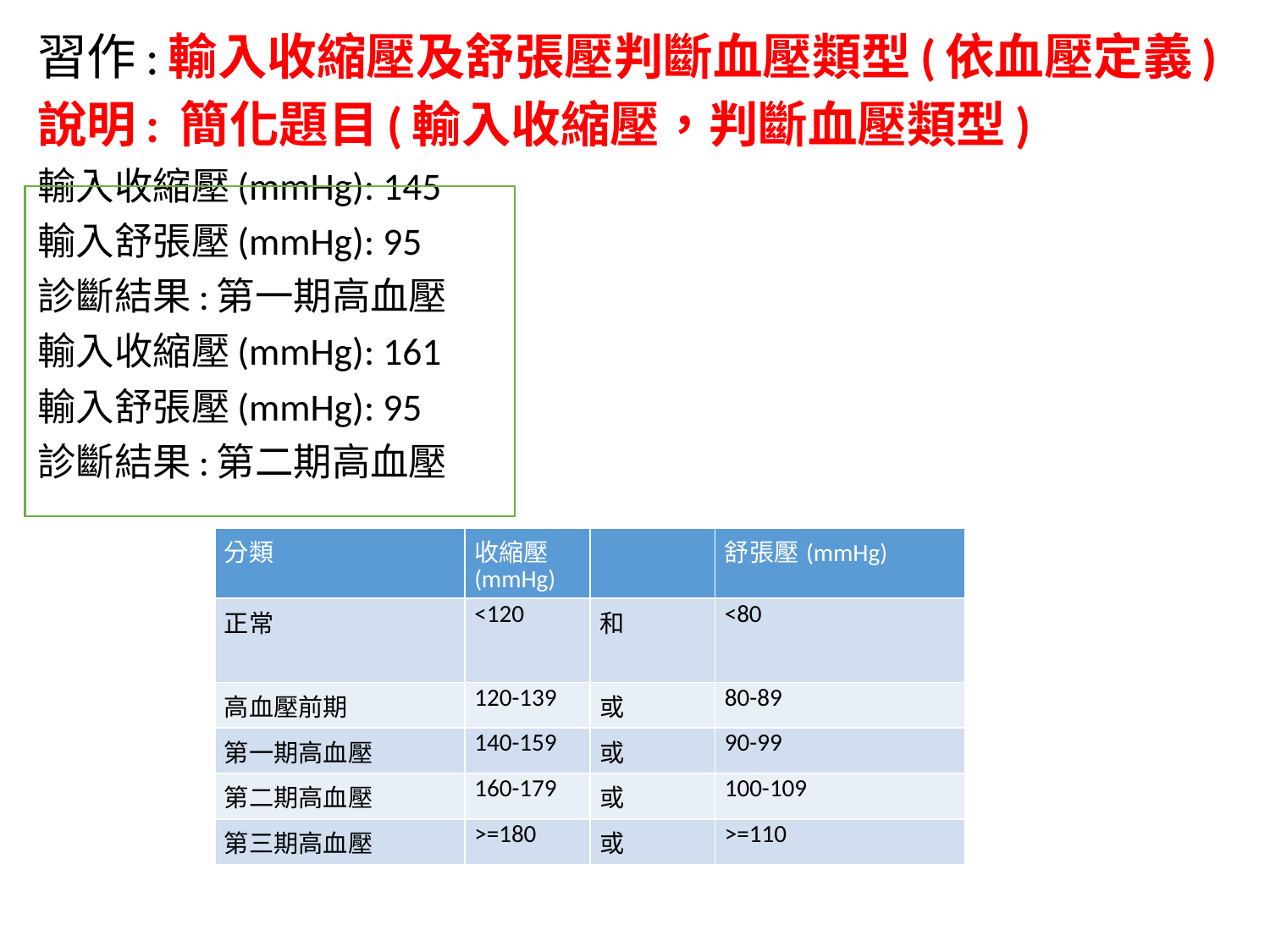

習作:輸入收縮壓及舒張壓判斷血壓類型(依血壓定義)
說明: 簡化題目(輸入收縮壓，判斷血壓類型)
輸入收縮壓(mmHg): 145
輸入舒張壓(mmHg): 95
診斷結果:第一期高血壓
輸入收縮壓(mmHg): 161
輸入舒張壓(mmHg): 95
診斷結果:第二期高血壓

| 分類 | 收縮壓(mmHg) |  | 舒張壓(mmHg) |
| --- | --- | --- | --- |
| 正常 | <120 | 和 | <80 |
| 高血壓前期 | 120-139 | 或 | 80-89 |
| 第一期高血壓 | 140-159 | 或 | 90-99 |
| 第二期高血壓 | 160-179 | 或 | 100-109 |
| 第三期高血壓 | >=180 | 或 | >=110 |